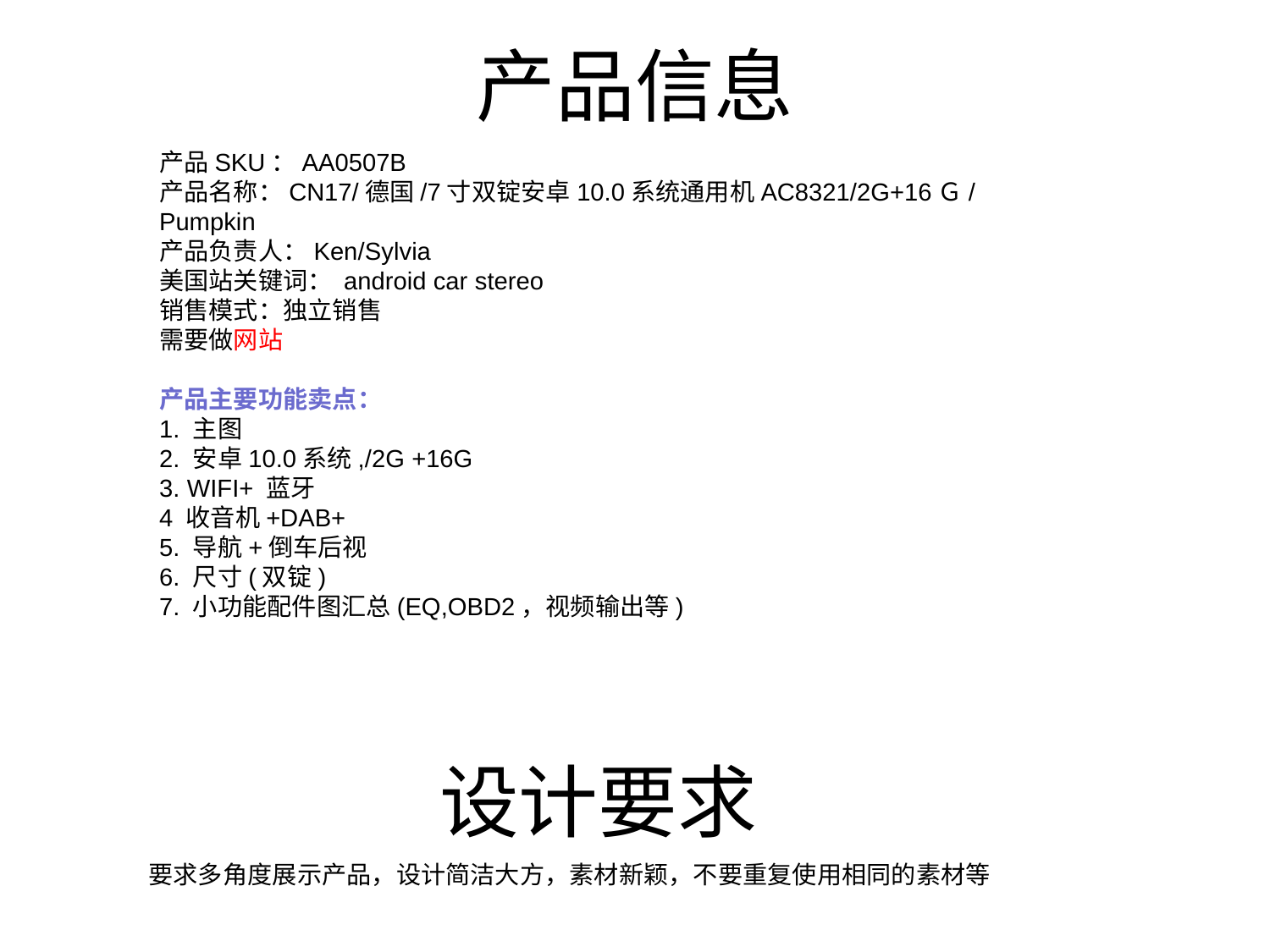

# 产品信息
产品SKU：AA0507B
产品名称：CN17/德国/7寸双锭安卓10.0系统通用机AC8321/2G+16Ｇ/Pumpkin
产品负责人：Ken/Sylvia
美国站关键词： android car stereo
销售模式：独立销售
需要做网站

产品主要功能卖点：
1. 主图
2. 安卓10.0系统,/2G +16G
3. WIFI+ 蓝牙
4 收音机+DAB+
5. 导航+倒车后视
6. 尺寸(双锭)
7. 小功能配件图汇总(EQ,OBD2，视频输出等)

设计要求
    要求多角度展示产品，设计简洁大方，素材新颖，不要重复使用相同的素材等